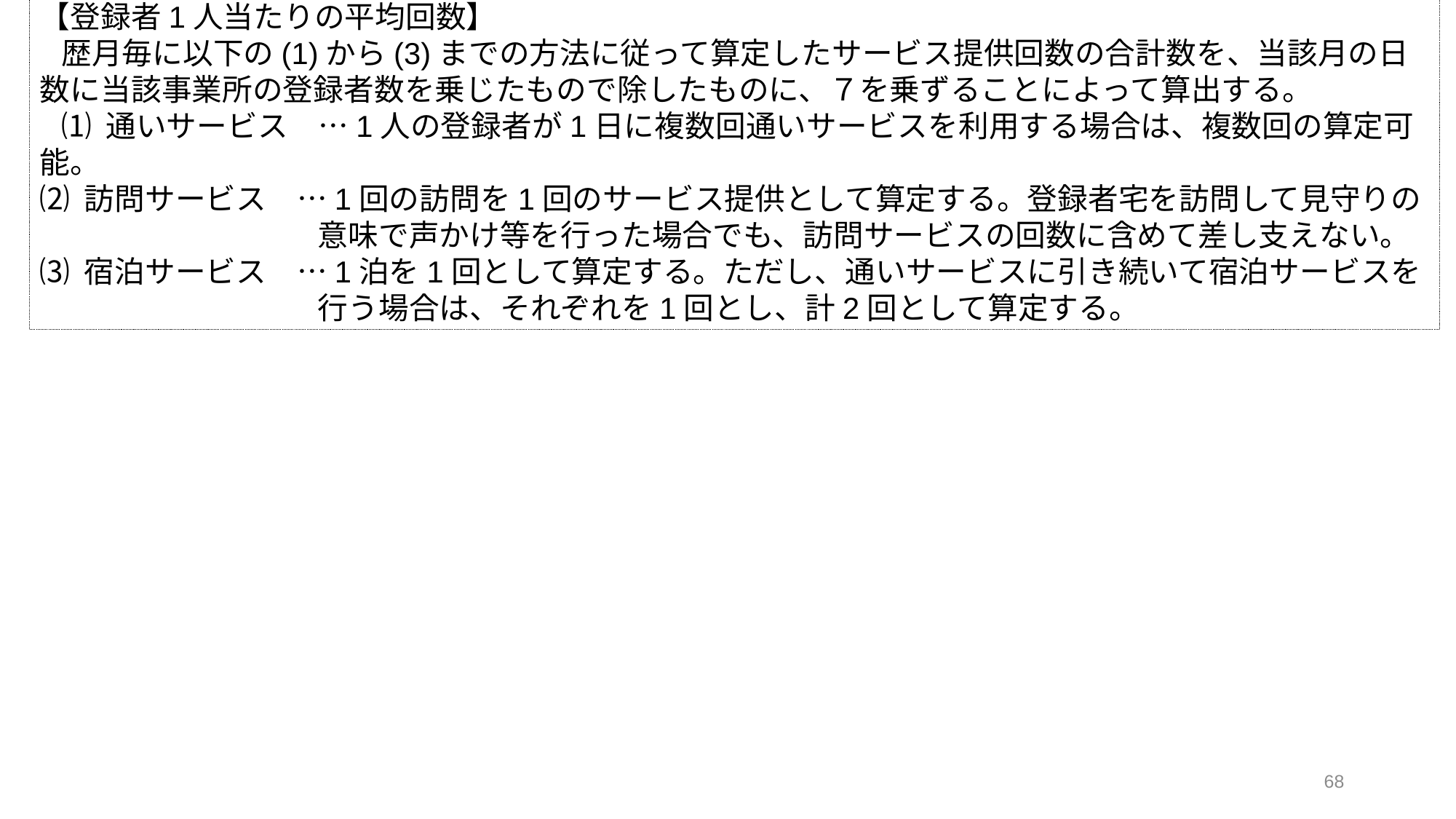

【登録者1人当たりの平均回数】
歴月毎に以下の(1)から(3)までの方法に従って算定したサービス提供回数の合計数を、当該月の日数に当該事業所の登録者数を乗じたもので除したものに、７を乗ずることによって算出する。
⑴ 通いサービス　…1人の登録者が1日に複数回通いサービスを利用する場合は、複数回の算定可能。
⑵ 訪問サービス　…1回の訪問を1回のサービス提供として算定する。登録者宅を訪問して見守りの意味で声かけ等を行った場合でも、訪問サービスの回数に含めて差し支えない。
⑶ 宿泊サービス　…1泊を1回として算定する。ただし、通いサービスに引き続いて宿泊サービスを行う場合は、それぞれを1回とし、計2回として算定する。
68